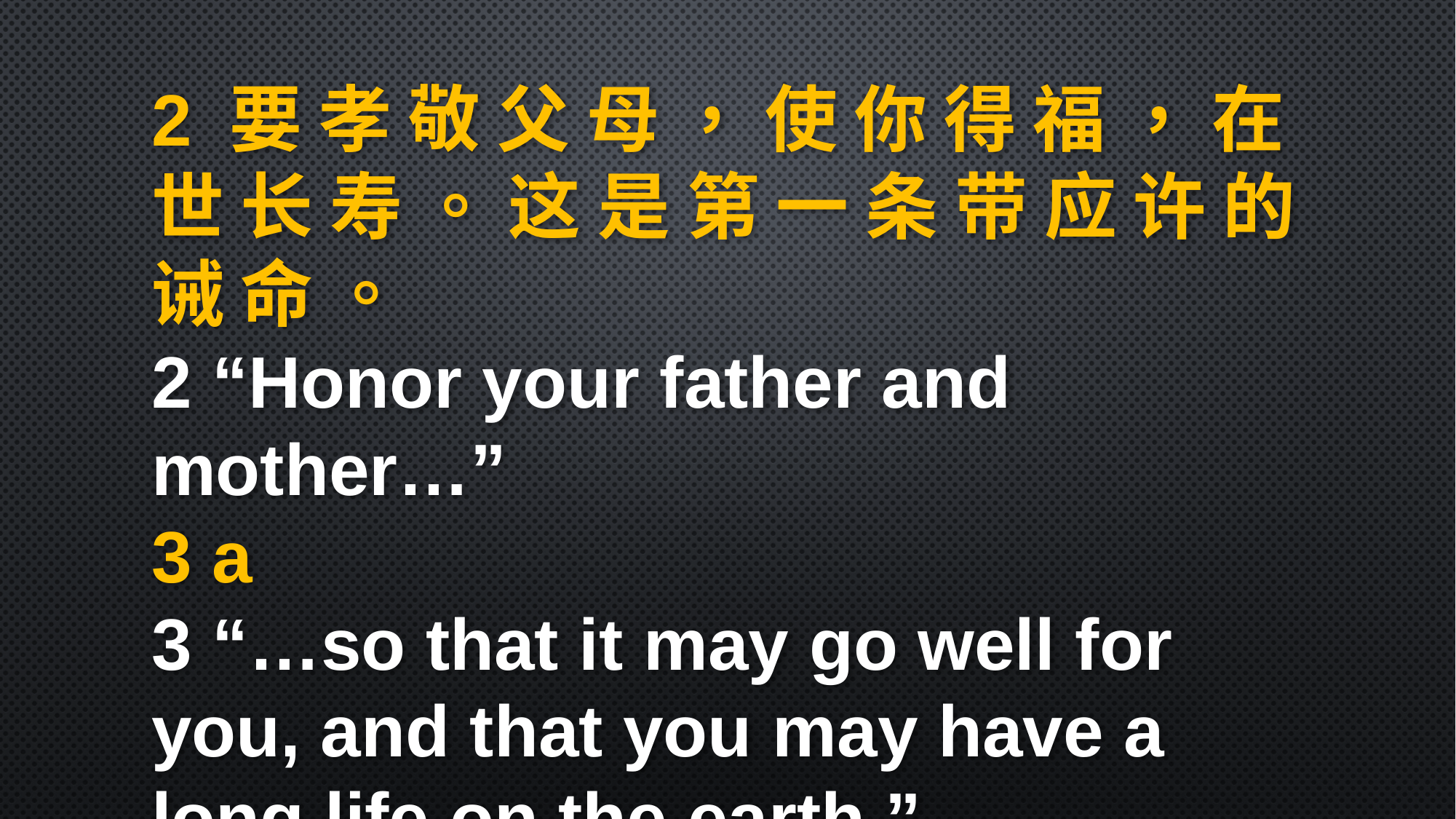

2 要 孝 敬 父 母 ， 使 你 得 福 ， 在 世 长 寿 。 这 是 第 一 条 带 应 许 的 诫 命 。
2 “Honor your father and mother…”
3 a
3 “…so that it may go well for you, and that you may have a long life on the earth.”